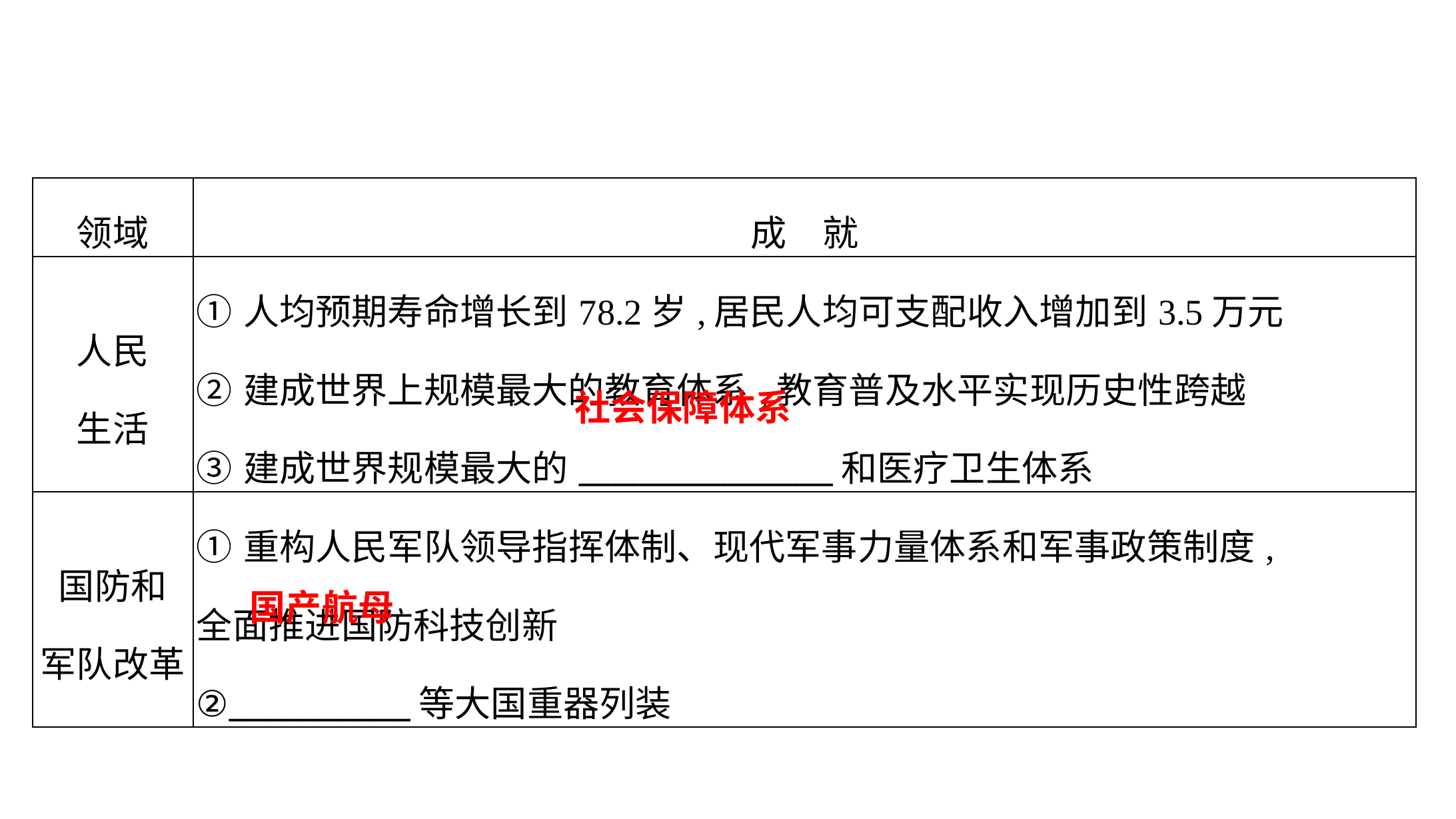

| 领域 | 成　就 |
| --- | --- |
| 人民 生活 | ①人均预期寿命增长到78.2岁,居民人均可支配收入增加到3.5万元 ②建成世界上规模最大的教育体系,教育普及水平实现历史性跨越 ③建成世界规模最大的\_\_\_\_\_\_\_\_\_\_\_\_\_\_和医疗卫生体系 |
| 国防和 军队改革 | ①重构人民军队领导指挥体制、现代军事力量体系和军事政策制度, 全面推进国防科技创新 ②\_\_\_\_\_\_\_\_\_\_等大国重器列装 |
社会保障体系
国产航母